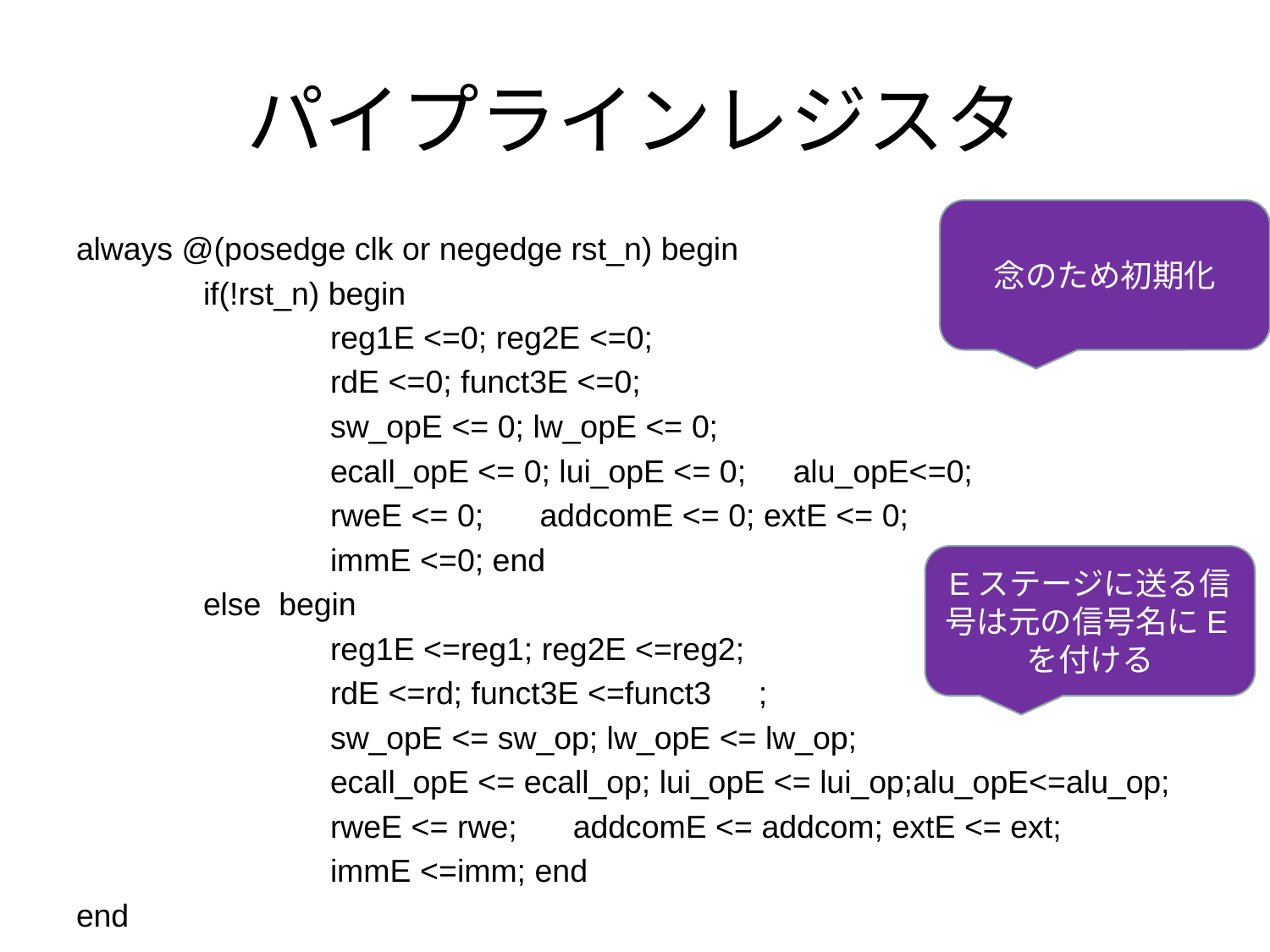

# パイプラインレジスタ
念のため初期化
always @(posedge clk or negedge rst_n) begin
	if(!rst_n) begin
		reg1E <=0; reg2E <=0;
		rdE <=0; funct3E <=0;
		sw_opE <= 0; lw_opE <= 0;
		ecall_opE <= 0; lui_opE <= 0;　alu_opE<=0;
		rweE <= 0; 　addcomE <= 0; extE <= 0;
		immE <=0; end
	else  begin
		reg1E <=reg1; reg2E <=reg2;
		rdE <=rd; funct3E <=funct3　;
		sw_opE <= sw_op; lw_opE <= lw_op;
		ecall_opE <= ecall_op; lui_opE <= lui_op;alu_opE<=alu_op;
		rweE <= rwe; 　addcomE <= addcom; extE <= ext;
		immE <=imm; end
end

Eステージに送る信号は元の信号名にEを付ける